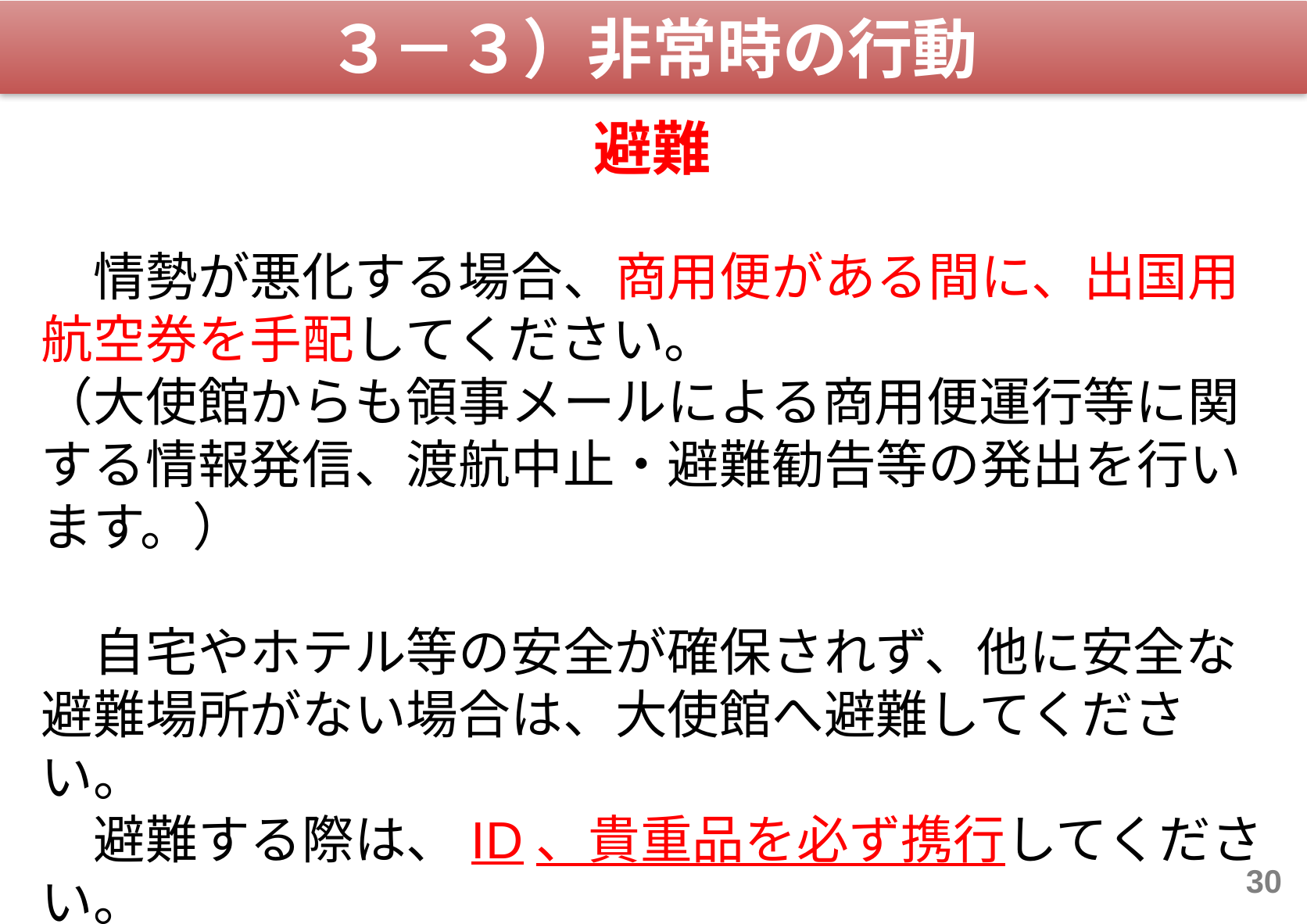

３－３）非常時の行動
避難

　情勢が悪化する場合、商用便がある間に、出国用航空券を手配してください。
（大使館からも領事メールによる商用便運行等に関する情報発信、渡航中止・避難勧告等の発出を行います。）

　自宅やホテル等の安全が確保されず、他に安全な避難場所がない場合は、大使館へ避難してください。
　避難する際は、ID、貴重品を必ず携行してください。
　可能な限り、ご自身で水・食料等を携行してください。

30